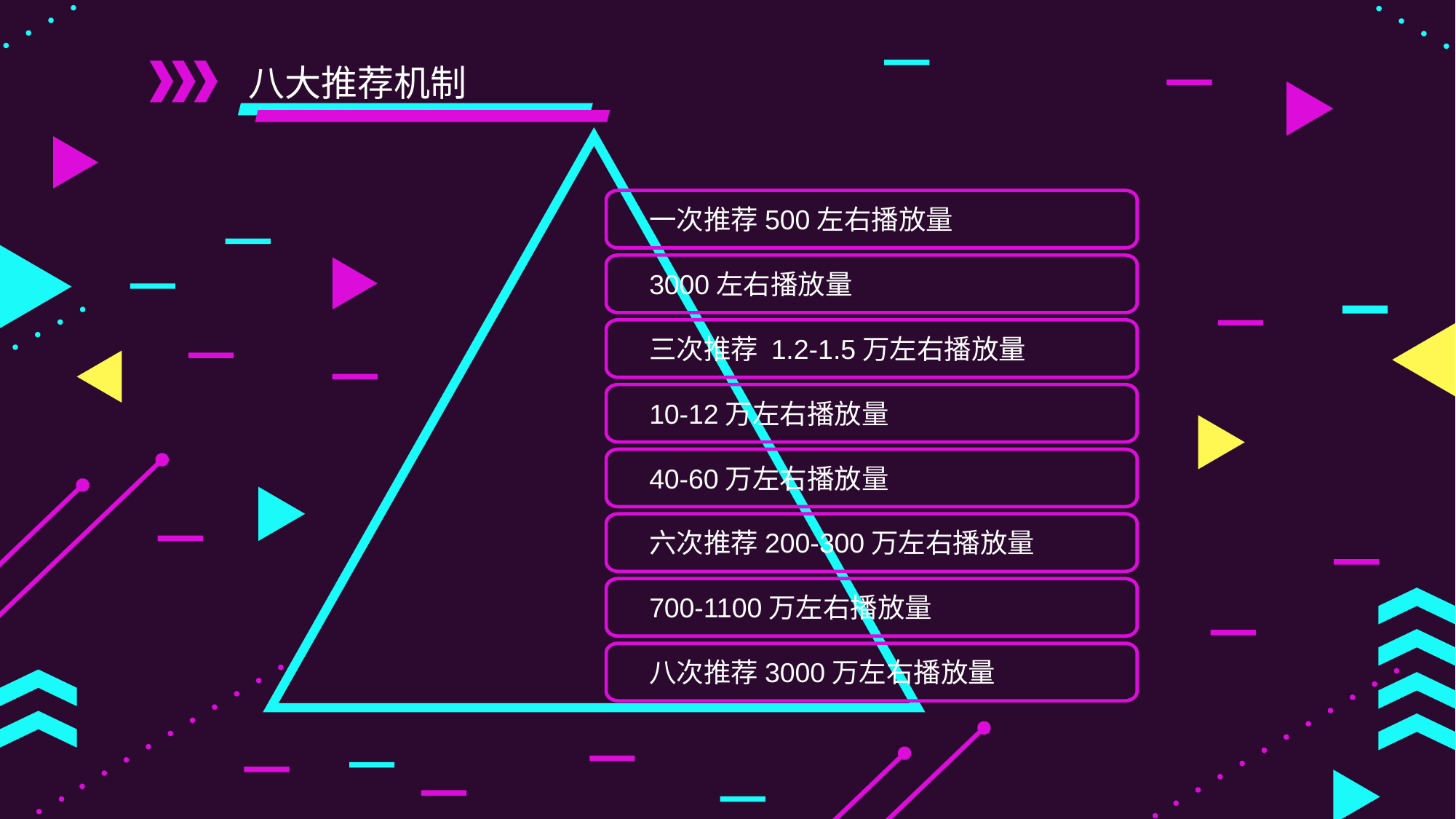

八大推荐机制

一次推荐500左右播放量

3000左右播放量

三次推荐 1.2-1.5万左右播放量

10-12万左右播放量

40-60万左右播放量

六次推荐200-300万左右播放量

700-1100万左右播放量

八次推荐3000万左右播放量